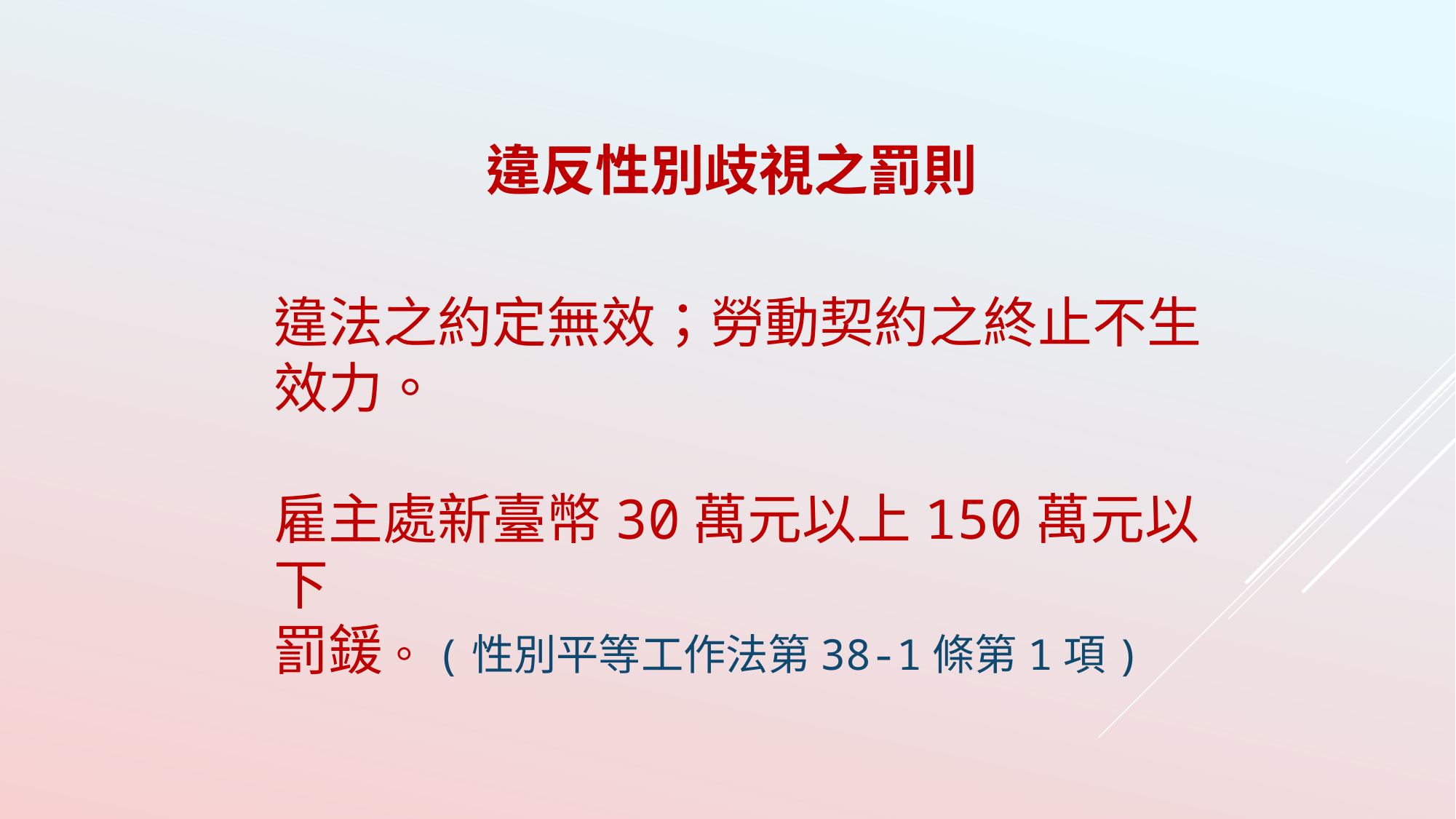

違反性別歧視之罰則
# 違法之約定無效；勞動契約之終止不生 效力。 雇主處新臺幣30萬元以上150萬元以下 罰鍰。(性別平等工作法第38-1條第1項)